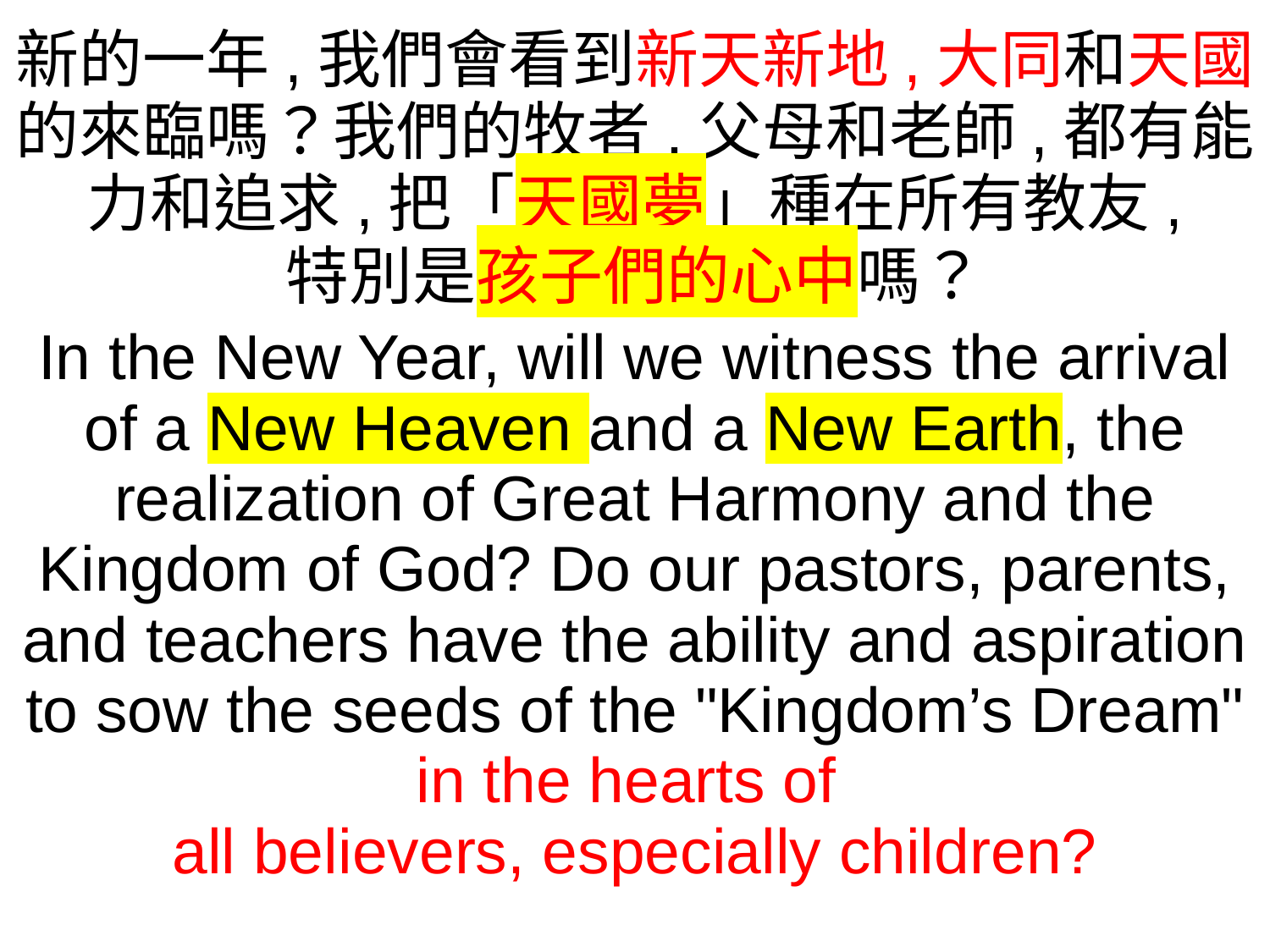

新的一年,我們會看到新天新地,大同和天國的來臨嗎？我們的牧者,父母和老師,都有能力和追求,把「天國夢」種在所有教友,
特別是孩子們的心中嗎？
In the New Year, will we witness the arrival of a New Heaven and a New Earth, the realization of Great Harmony and the Kingdom of God? Do our pastors, parents, and teachers have the ability and aspiration to sow the seeds of the "Kingdom’s Dream" in the hearts of
all believers, especially children?